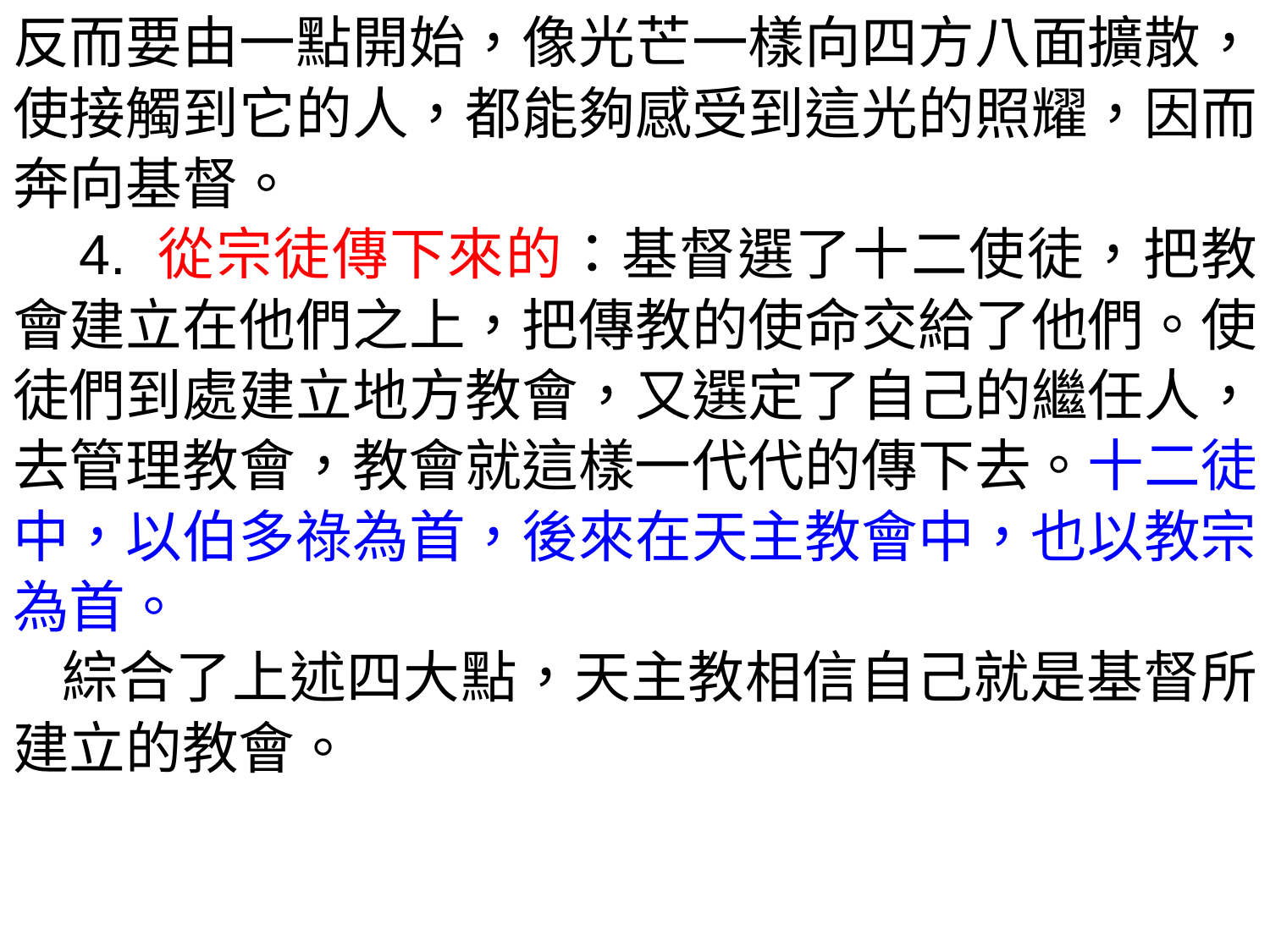

反而要由一點開始，像光芒一樣向四方八面擴散，使接觸到它的人，都能夠感受到這光的照耀，因而奔向基督。
 4. 從宗徒傳下來的：基督選了十二使徒，把教會建立在他們之上，把傳教的使命交給了他們。使徒們到處建立地方教會，又選定了自己的繼任人，去管理教會，教會就這樣一代代的傳下去。十二徒中，以伯多祿為首，後來在天主教會中，也以教宗為首。
綜合了上述四大點，天主教相信自己就是基督所建立的教會。